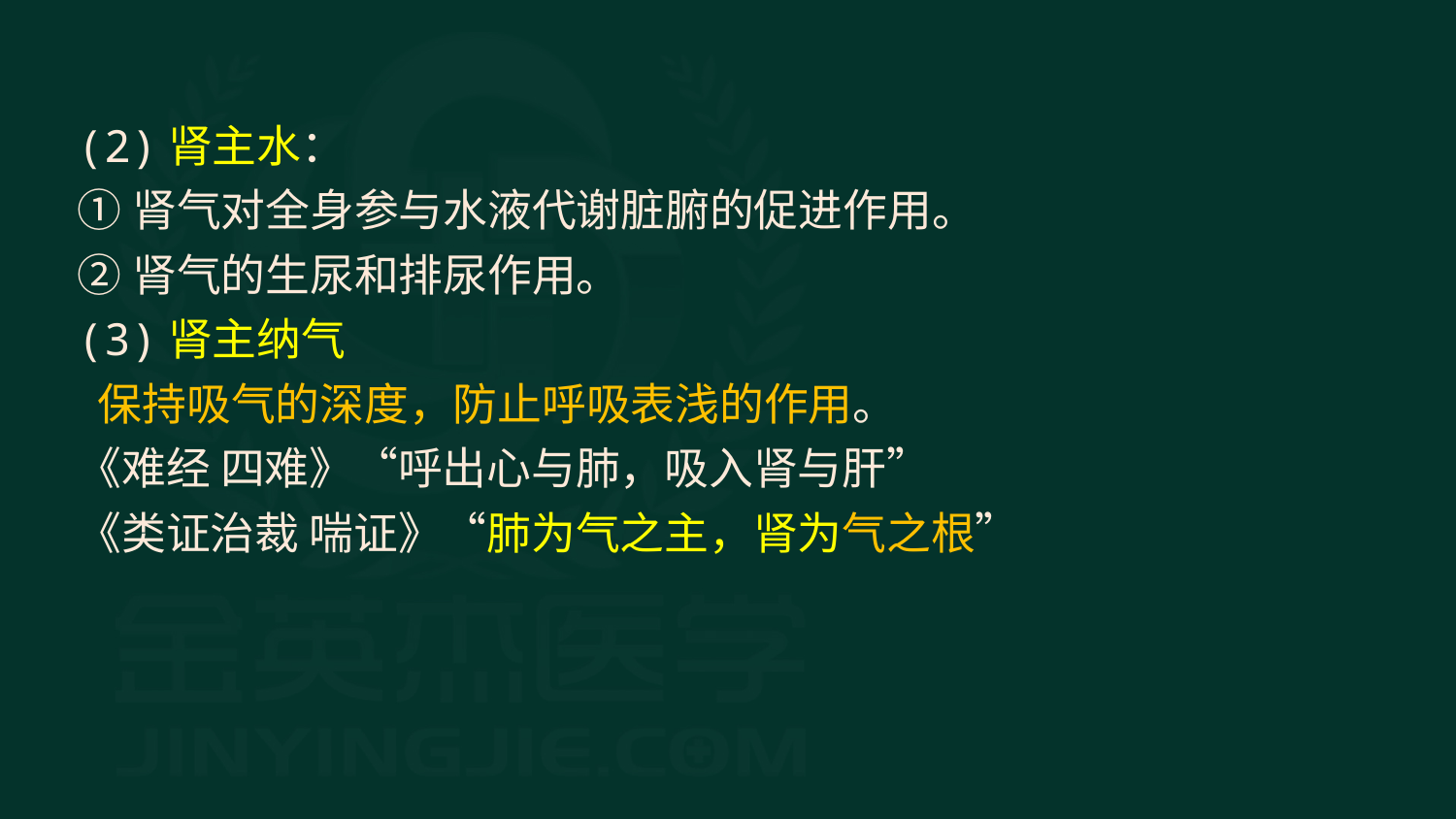

(2)肾主水：
①肾气对全身参与水液代谢脏腑的促进作用。
②肾气的生尿和排尿作用。
(3)肾主纳气
 保持吸气的深度，防止呼吸表浅的作用。
《难经 四难》“呼出心与肺，吸入肾与肝”
《类证治裁 喘证》“肺为气之主，肾为气之根”